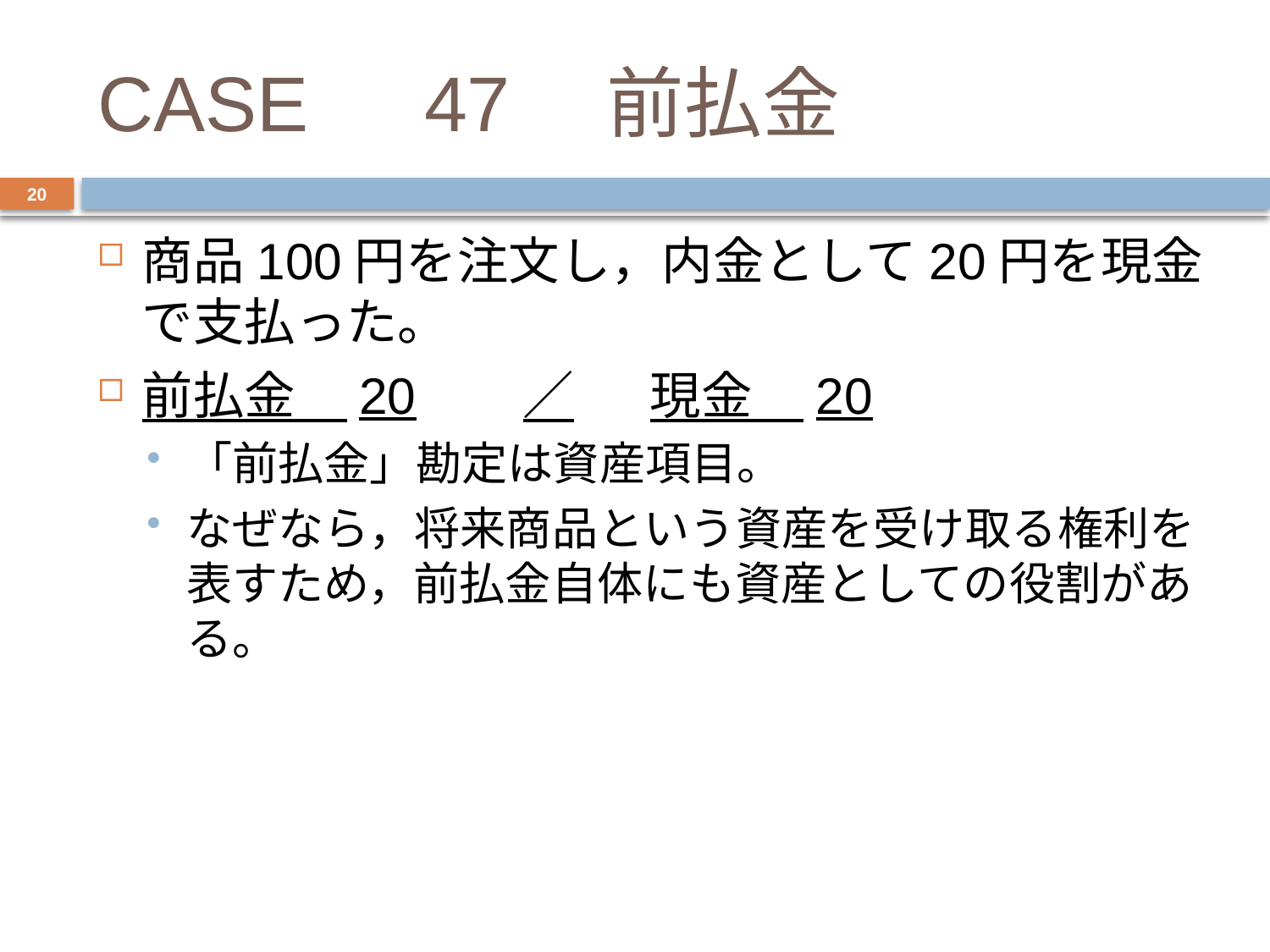

# CASE　47　前払金
20
商品100円を注文し，内金として20円を現金で支払った。
前払金　20	／	現金　20
「前払金」勘定は資産項目。
なぜなら，将来商品という資産を受け取る権利を表すため，前払金自体にも資産としての役割がある。